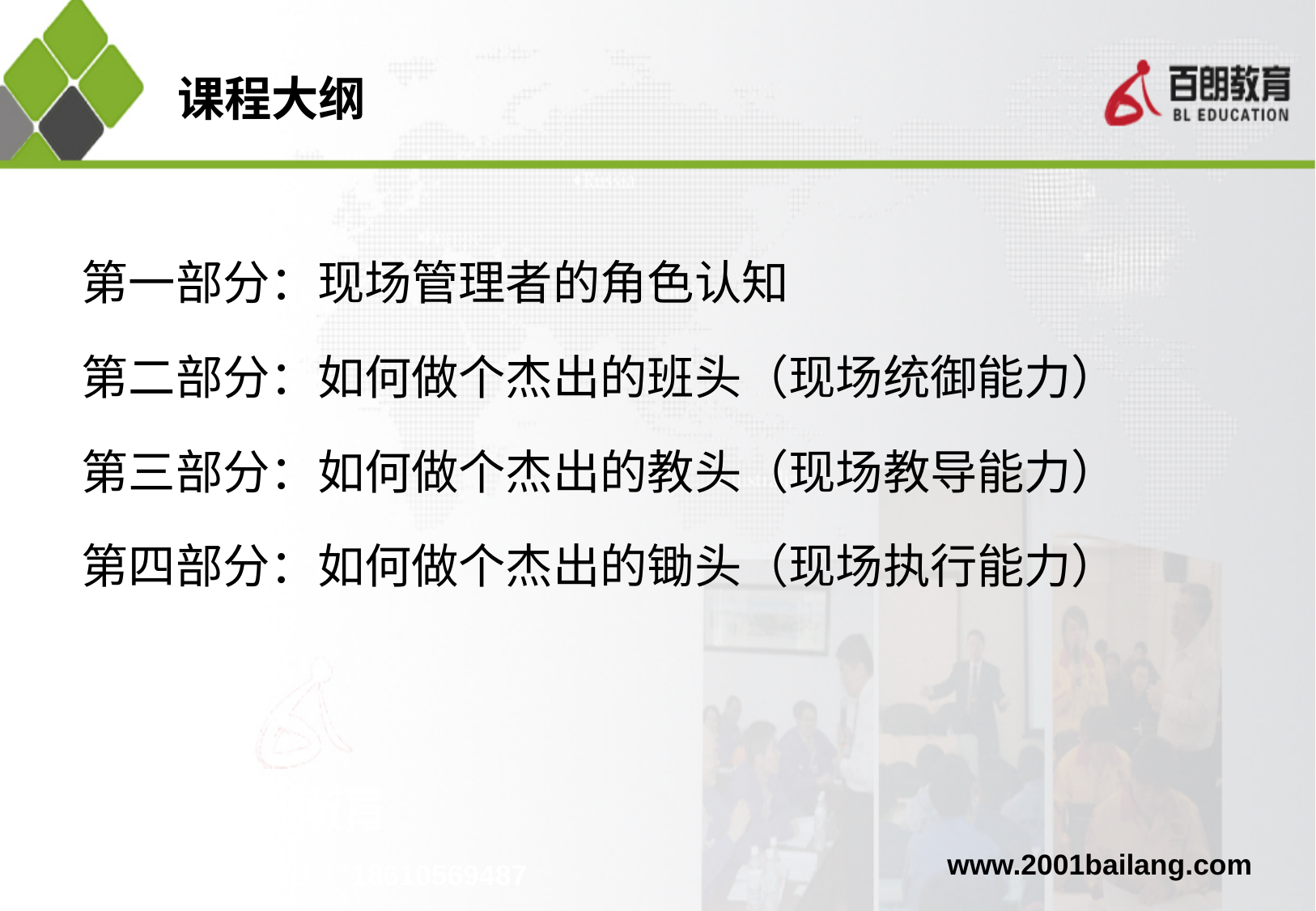

# 课程大纲
第一部分：现场管理者的角色认知
第二部分：如何做个杰出的班头（现场统御能力）
第三部分：如何做个杰出的教头（现场教导能力）
第四部分：如何做个杰出的锄头（现场执行能力）